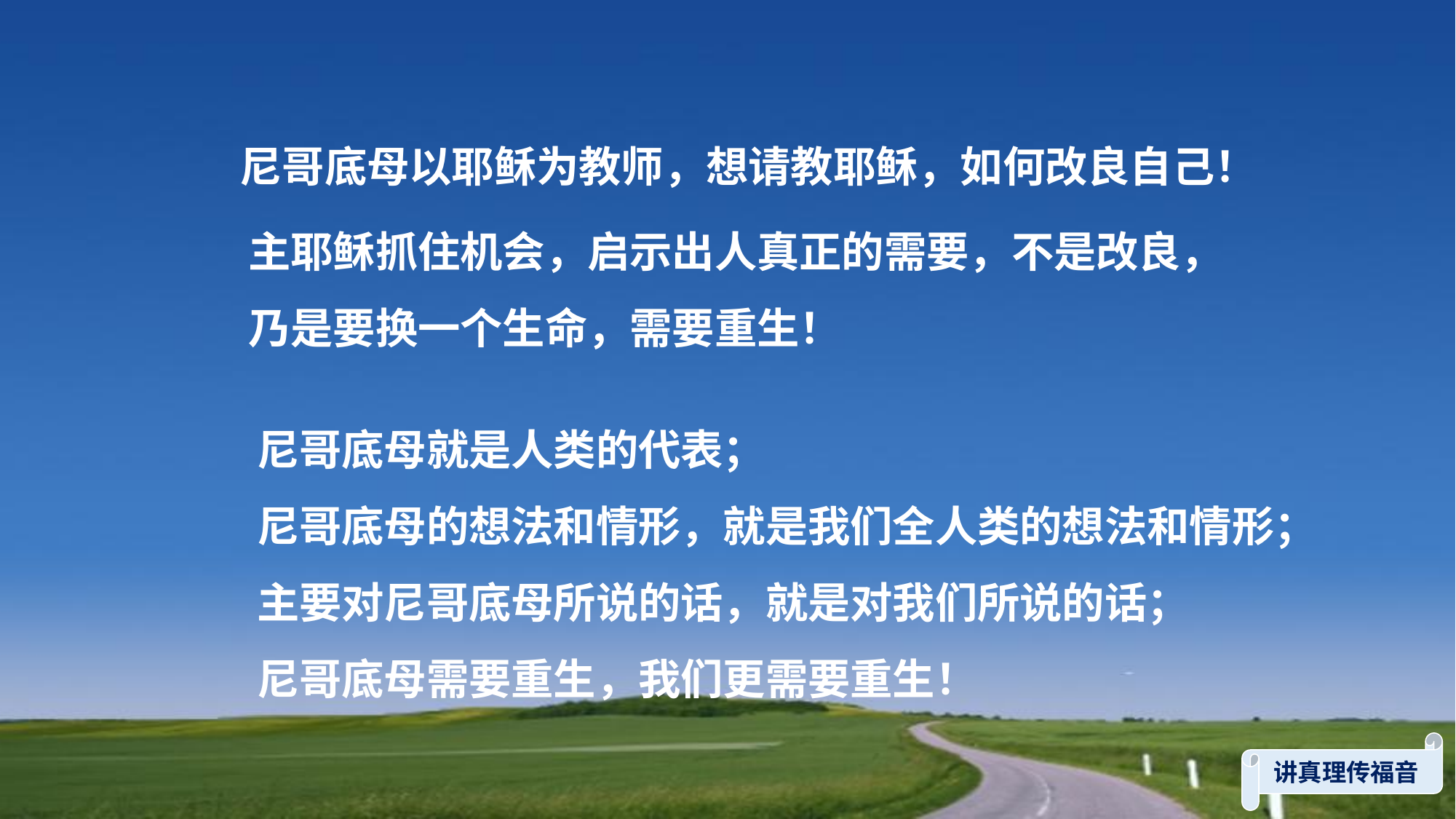

尼哥底母以耶稣为教师，想请教耶稣，如何改良自己！
主耶稣抓住机会，启示出人真正的需要，不是改良，
乃是要换一个生命，需要重生！
尼哥底母就是人类的代表；
尼哥底母的想法和情形，就是我们全人类的想法和情形；
主要对尼哥底母所说的话，就是对我们所说的话；
尼哥底母需要重生，我们更需要重生！
讲真理传福音